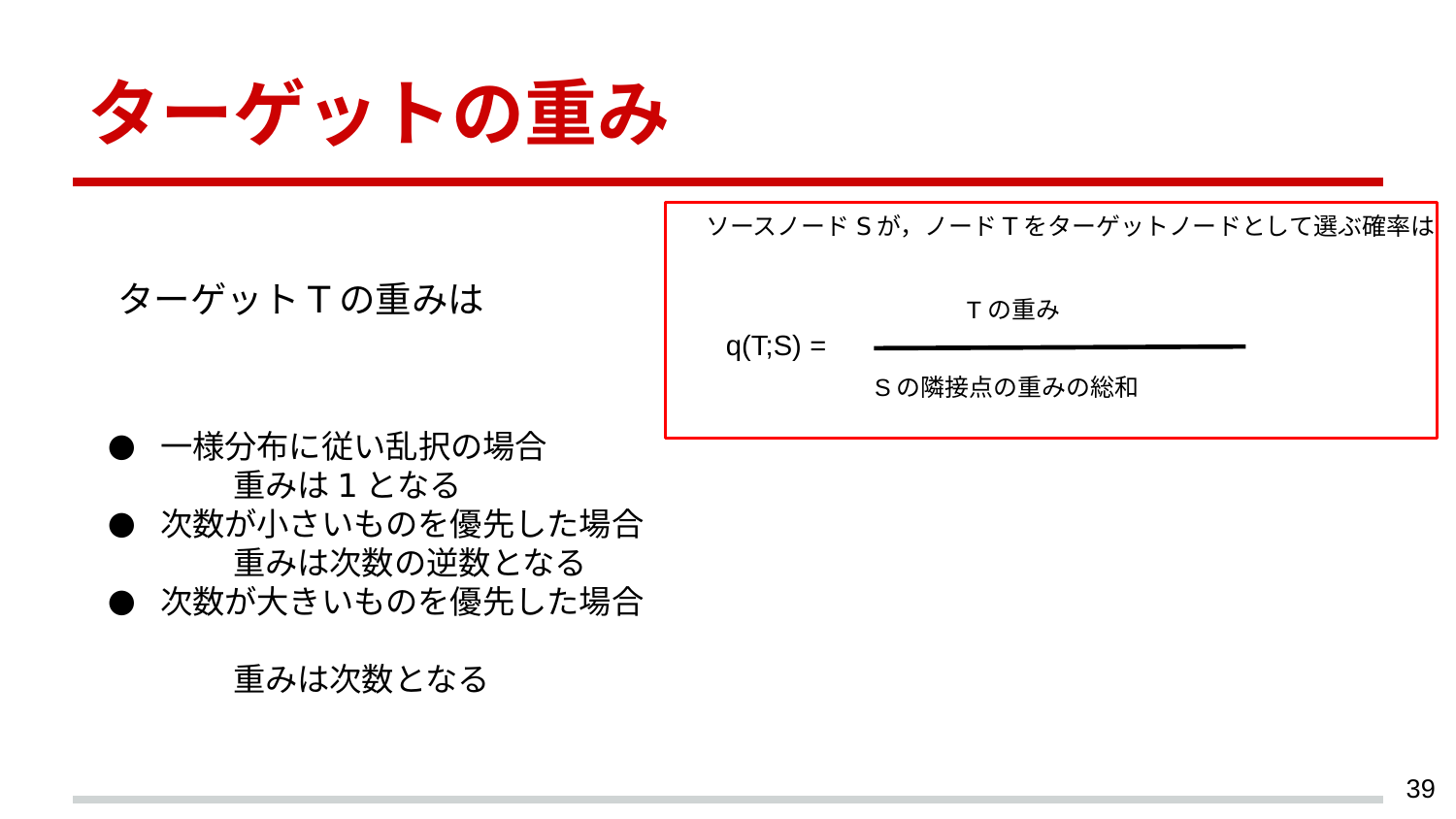

# ターゲットの重み
ソースノードSが，ノードTをターゲットノードとして選ぶ確率は

ターゲットTの重みは
Tの重み
q(T;S) =
Sの隣接点の重みの総和
一様分布に従い乱択の場合
	重みは1となる
次数が小さいものを優先した場合
	重みは次数の逆数となる
次数が大きいものを優先した場合
	重みは次数となる
39